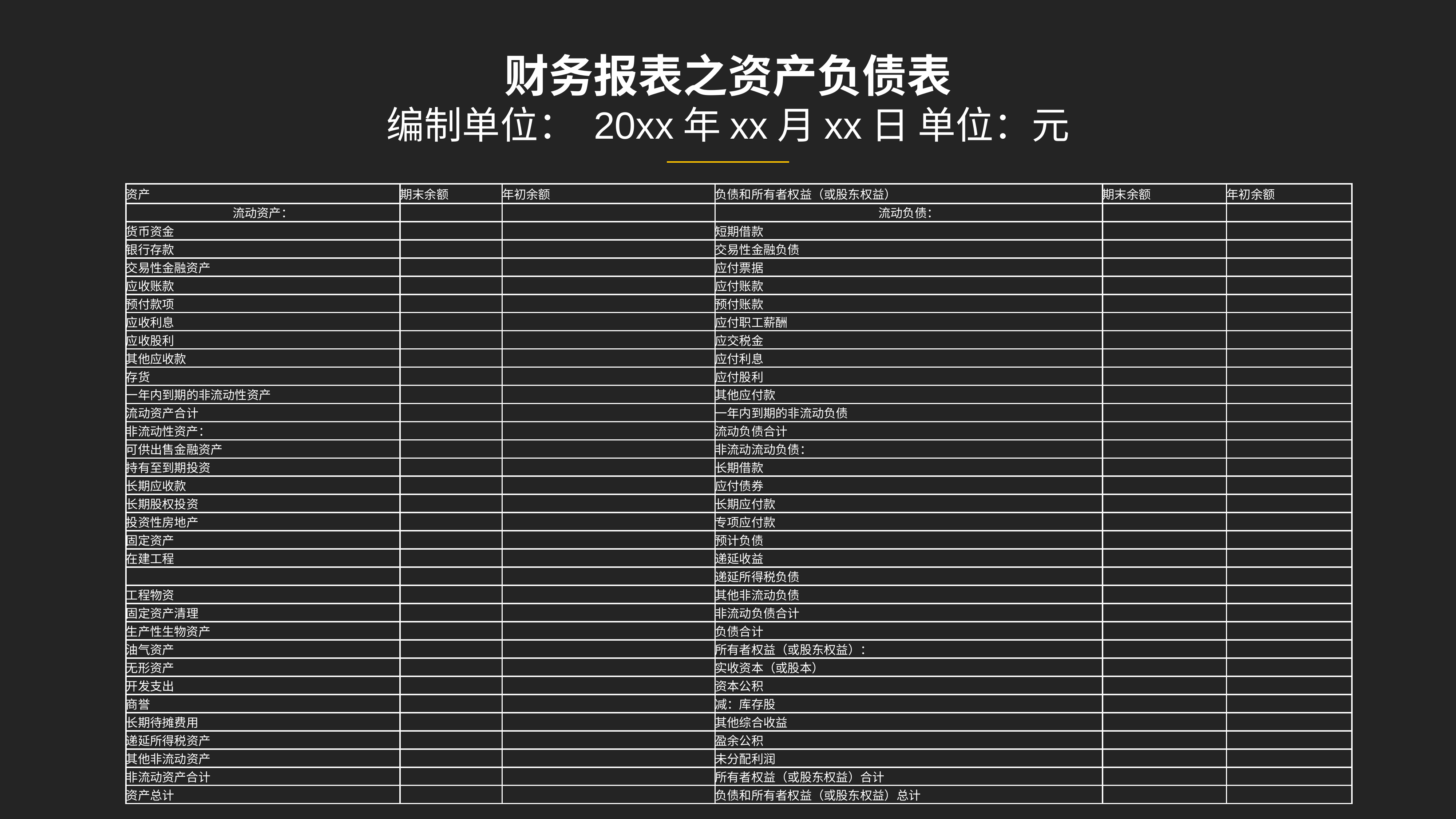

财务报表之资产负债表
编制单位： 20xx年xx月xx日 单位：元

| 资产 | 期末余额 | 年初余额 | 负债和所有者权益（或股东权益） | 期末余额 | 年初余额 |
| --- | --- | --- | --- | --- | --- |
| 流动资产： |  |  | 流动负债： |  |  |
| 货币资金 |  |  | 短期借款 |  |  |
| 银行存款 |  |  | 交易性金融负债 |  |  |
| 交易性金融资产 |  |  | 应付票据 |  |  |
| 应收账款 |  |  | 应付账款 |  |  |
| 预付款项 |  |  | 预付账款 |  |  |
| 应收利息 |  |  | 应付职工薪酬 |  |  |
| 应收股利 |  |  | 应交税金 |  |  |
| 其他应收款 |  |  | 应付利息 |  |  |
| 存货 |  |  | 应付股利 |  |  |
| 一年内到期的非流动性资产 |  |  | 其他应付款 |  |  |
| 流动资产合计 |  |  | 一年内到期的非流动负债 |  |  |
| 非流动性资产： |  |  | 流动负债合计 |  |  |
| 可供出售金融资产 |  |  | 非流动流动负债： |  |  |
| 持有至到期投资 |  |  | 长期借款 |  |  |
| 长期应收款 |  |  | 应付债券 |  |  |
| 长期股权投资 |  |  | 长期应付款 |  |  |
| 投资性房地产 |  |  | 专项应付款 |  |  |
| 固定资产 |  |  | 预计负债 |  |  |
| 在建工程 |  |  | 递延收益 |  |  |
|  |  |  | 递延所得税负债 |  |  |
| 工程物资 |  |  | 其他非流动负债 |  |  |
| 固定资产清理 |  |  | 非流动负债合计 |  |  |
| 生产性生物资产 |  |  | 负债合计 |  |  |
| 油气资产 |  |  | 所有者权益（或股东权益）： |  |  |
| 无形资产 |  |  | 实收资本（或股本） |  |  |
| 开发支出 |  |  | 资本公积 |  |  |
| 商誉 |  |  | 减：库存股 |  |  |
| 长期待摊费用 |  |  | 其他综合收益 |  |  |
| 递延所得税资产 |  |  | 盈余公积 |  |  |
| 其他非流动资产 |  |  | 未分配利润 |  |  |
| 非流动资产合计 |  |  | 所有者权益（或股东权益）合计 |  |  |
| 资产总计 |  |  | 负债和所有者权益（或股东权益）总计 |  |  |